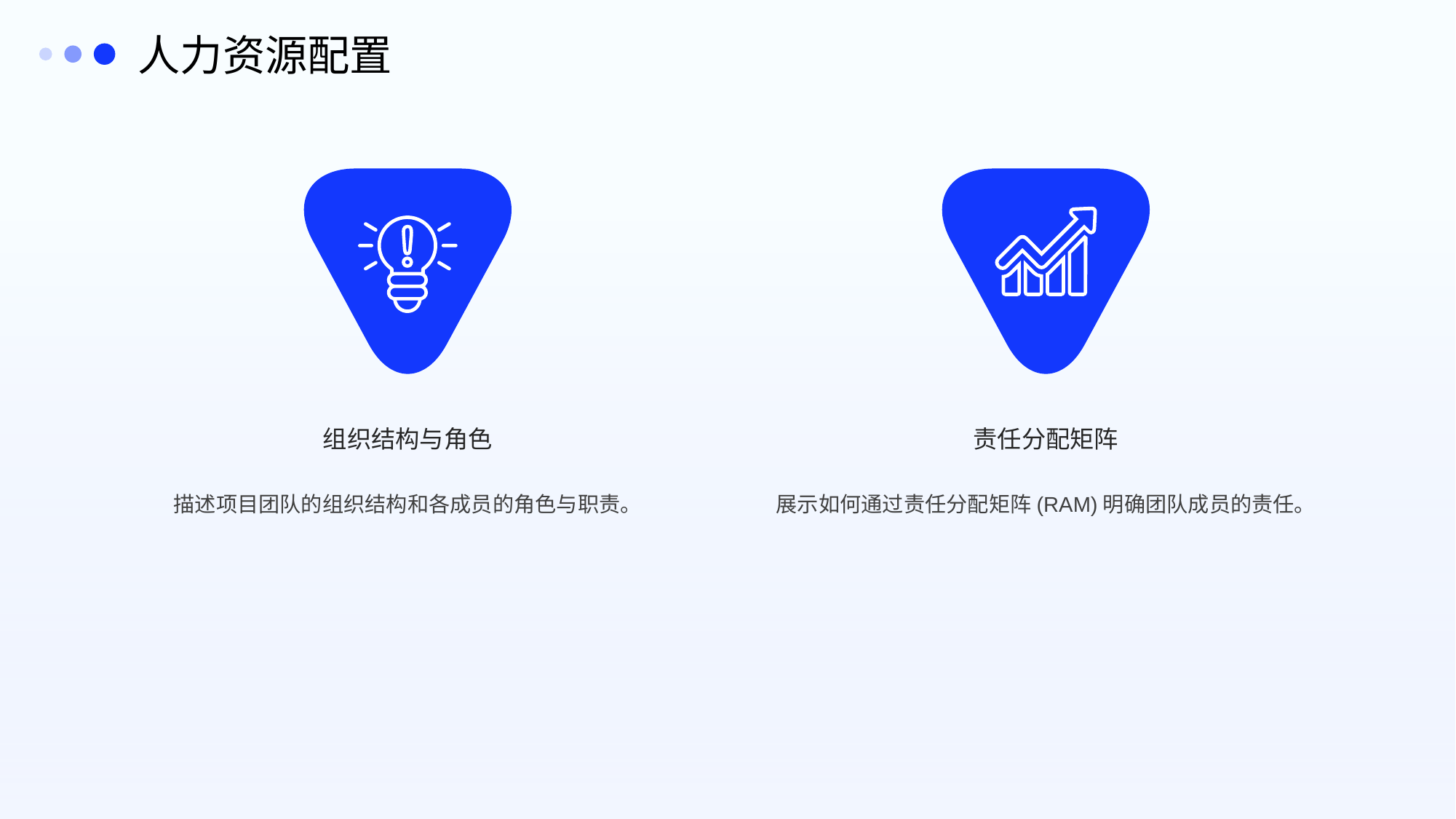

人力资源配置

组织结构与角色
责任分配矩阵
描述项目团队的组织结构和各成员的角色与职责。
展示如何通过责任分配矩阵(RAM)明确团队成员的责任。